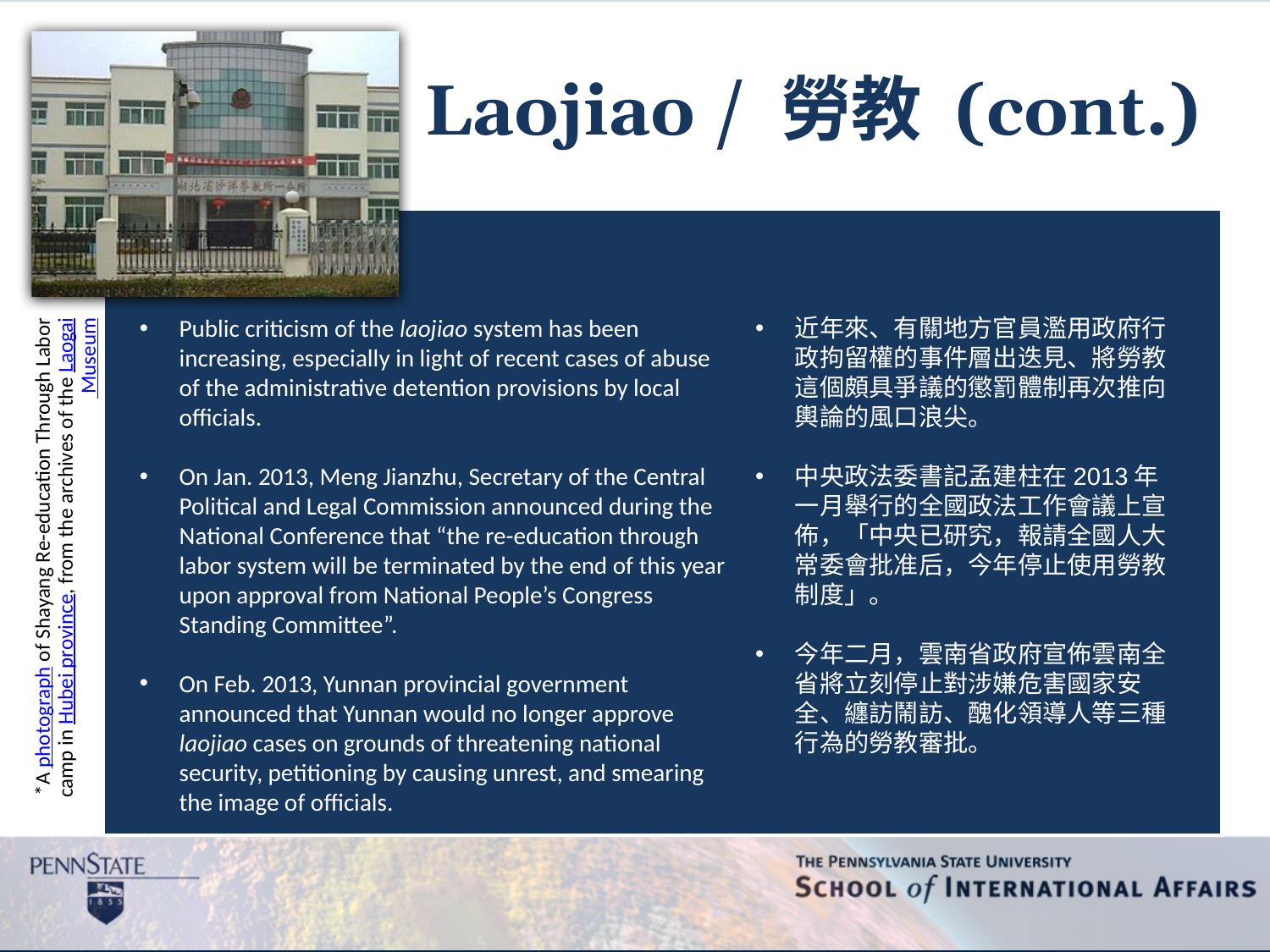

*A photograph of Shayang Re-education Through Labor camp in Hubei province, from the archives of the Laogai Museum

Laojiao / 勞教 (cont.)
Public criticism of the laojiao system has been increasing, especially in light of recent cases of abuse of the administrative detention provisions by local officials.

On Jan. 2013, Meng Jianzhu, Secretary of the Central Political and Legal Commission announced during the National Conference that “the re-education through labor system will be terminated by the end of this year upon approval from National People’s Congress Standing Committee”.

On Feb. 2013, Yunnan provincial government announced that Yunnan would no longer approve laojiao cases on grounds of threatening national security, petitioning by causing unrest, and smearing the image of officials.
近年來、有關地方官員濫用政府行政拘留權的事件層出迭見、將勞教這個頗具爭議的懲罰體制再次推向輿論的風口浪尖。

中央政法委書記孟建柱在2013年一月舉行的全國政法工作會議上宣佈，「中央已研究，報請全國人大常委會批准后，今年停止使用勞教制度」。

今年二月，雲南省政府宣佈雲南全省將立刻停止對涉嫌危害國家安全、纏訪鬧訪、醜化領導人等三種行為的勞教審批。